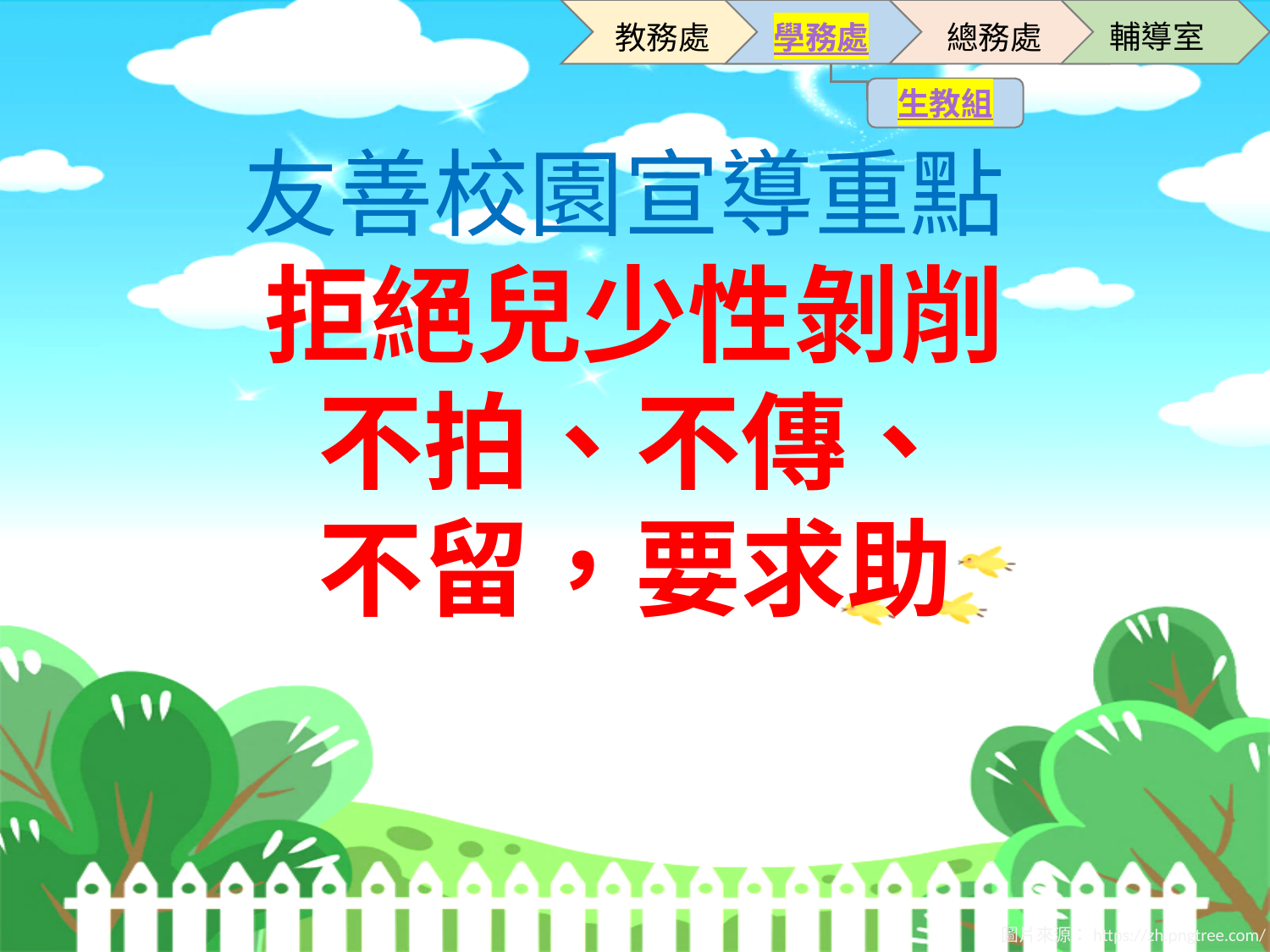

輔導室
教務處
學務處
總務處
生教組
友善校園宣導重點
拒絕兒少性剝削
不拍、不傳、
不留，要求助